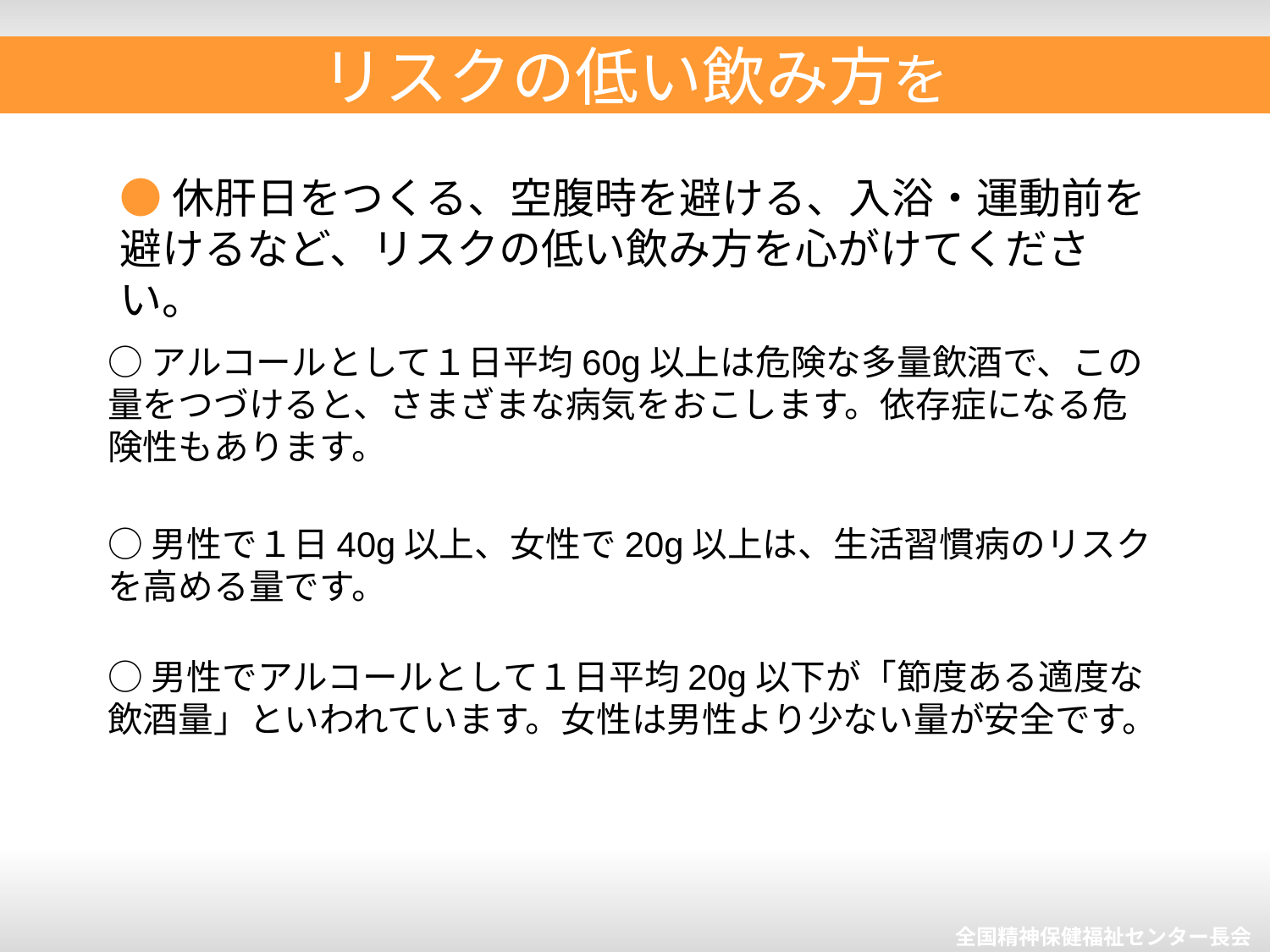

リスクの低い飲み方を
●休肝日をつくる、空腹時を避ける、入浴・運動前を避けるなど、リスクの低い飲み方を心がけてください。
○アルコールとして１日平均60g以上は危険な多量飲酒で、この量をつづけると、さまざまな病気をおこします。依存症になる危険性もあります。
○男性で１日40g以上、女性で20g以上は、生活習慣病のリスクを高める量です。
○男性でアルコールとして１日平均20g以下が「節度ある適度な飲酒量」といわれています。女性は男性より少ない量が安全です。
全国精神保健福祉センター長会